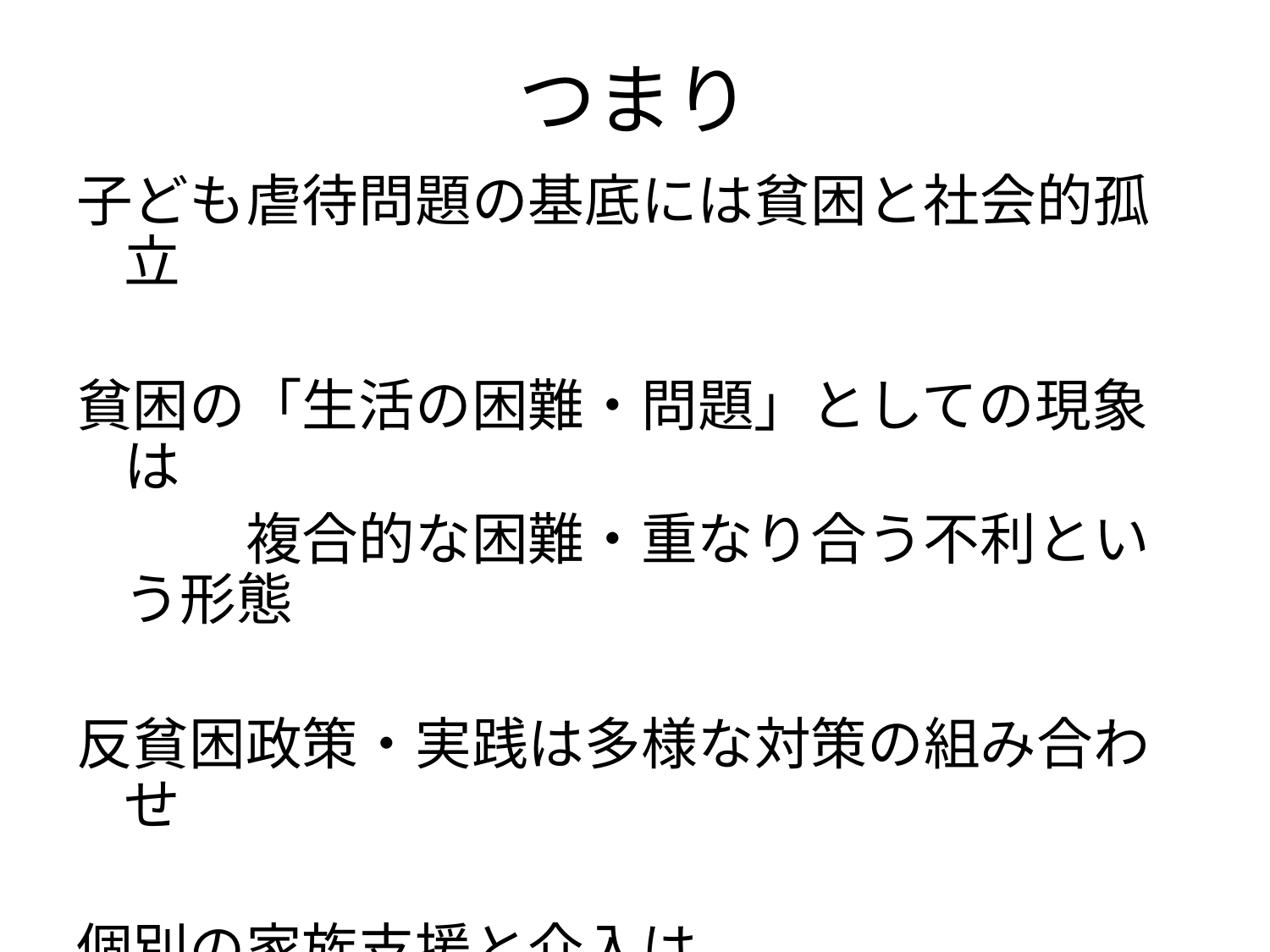

# つまり
子ども虐待問題の基底には貧困と社会的孤立

貧困の「生活の困難・問題」としての現象は
　　　複合的な困難・重なり合う不利という形態

反貧困政策・実践は多様な対策の組み合わせ

個別の家族支援と介入は
　　　　　　　　　　　反貧困政策を前提として有効